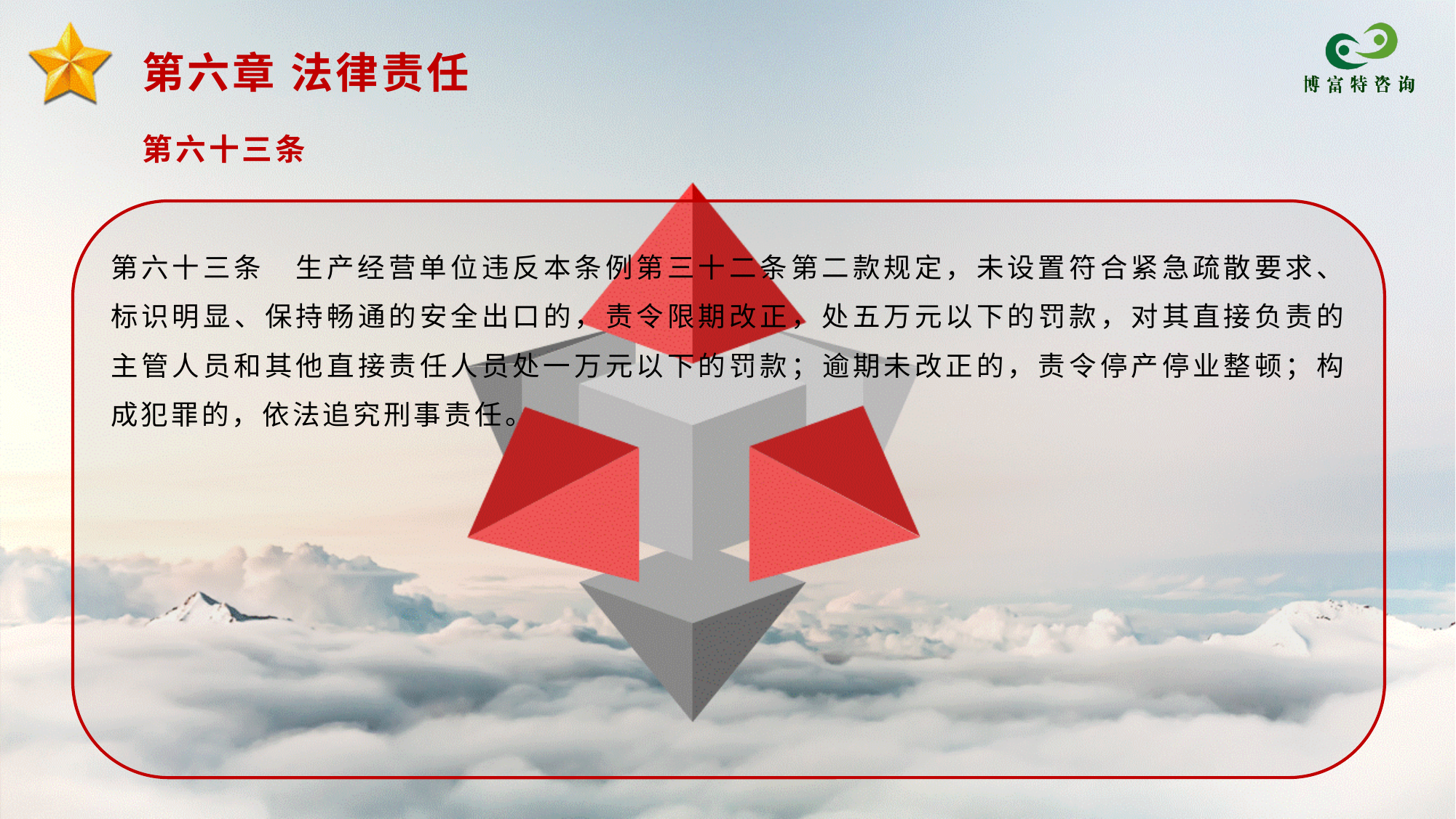

第六章 法律责任
第六十三条
第六十三条　生产经营单位违反本条例第三十二条第二款规定，未设置符合紧急疏散要求、标识明显、保持畅通的安全出口的，责令限期改正，处五万元以下的罚款，对其直接负责的主管人员和其他直接责任人员处一万元以下的罚款；逾期未改正的，责令停产停业整顿；构成犯罪的，依法追究刑事责任。